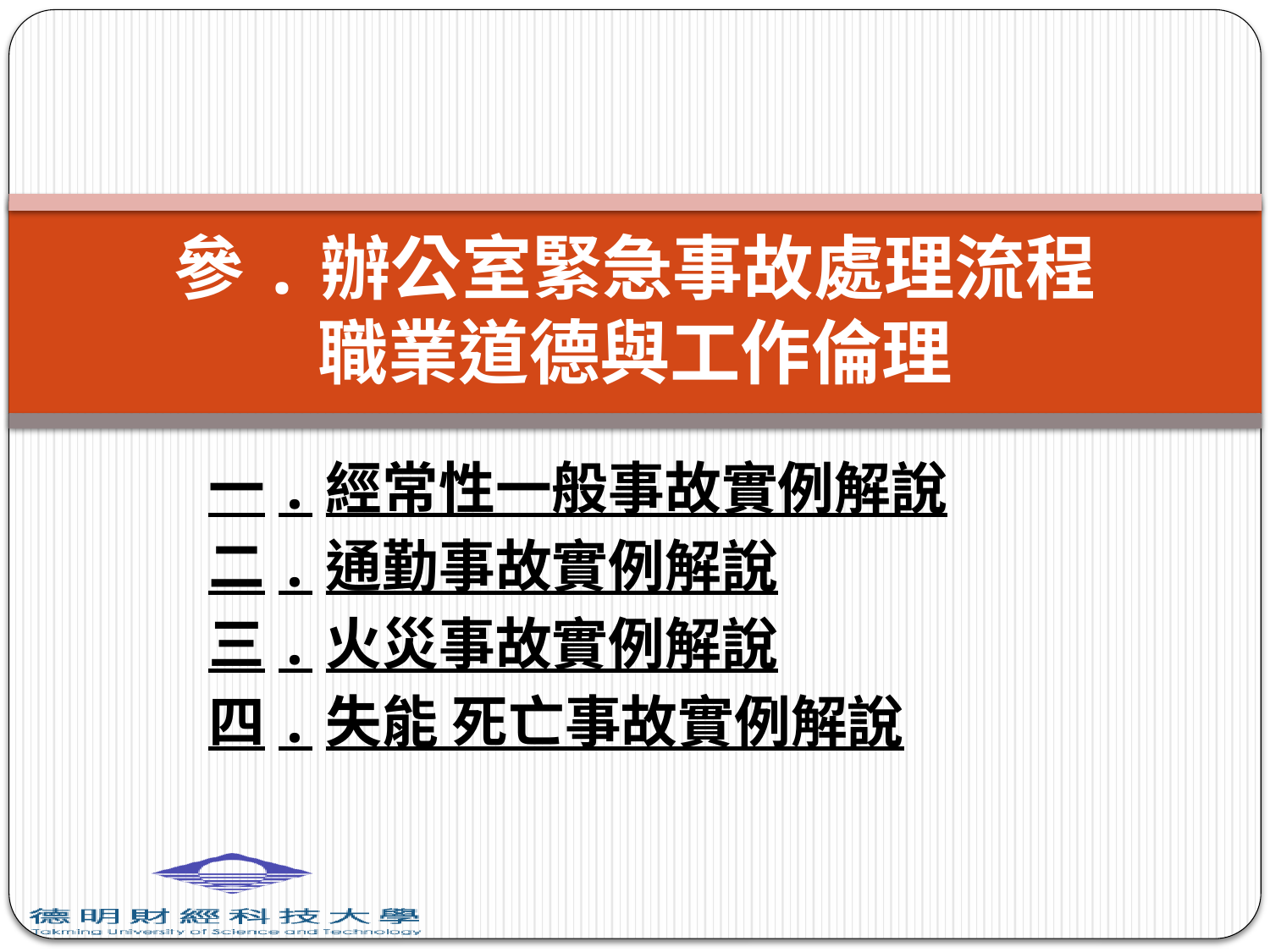

# 參.辦公室緊急事故處理流程 職業道德與工作倫理
一.經常性一般事故實例解說
二.通勤事故實例解說
三.火災事故實例解說
四.失能 死亡事故實例解說